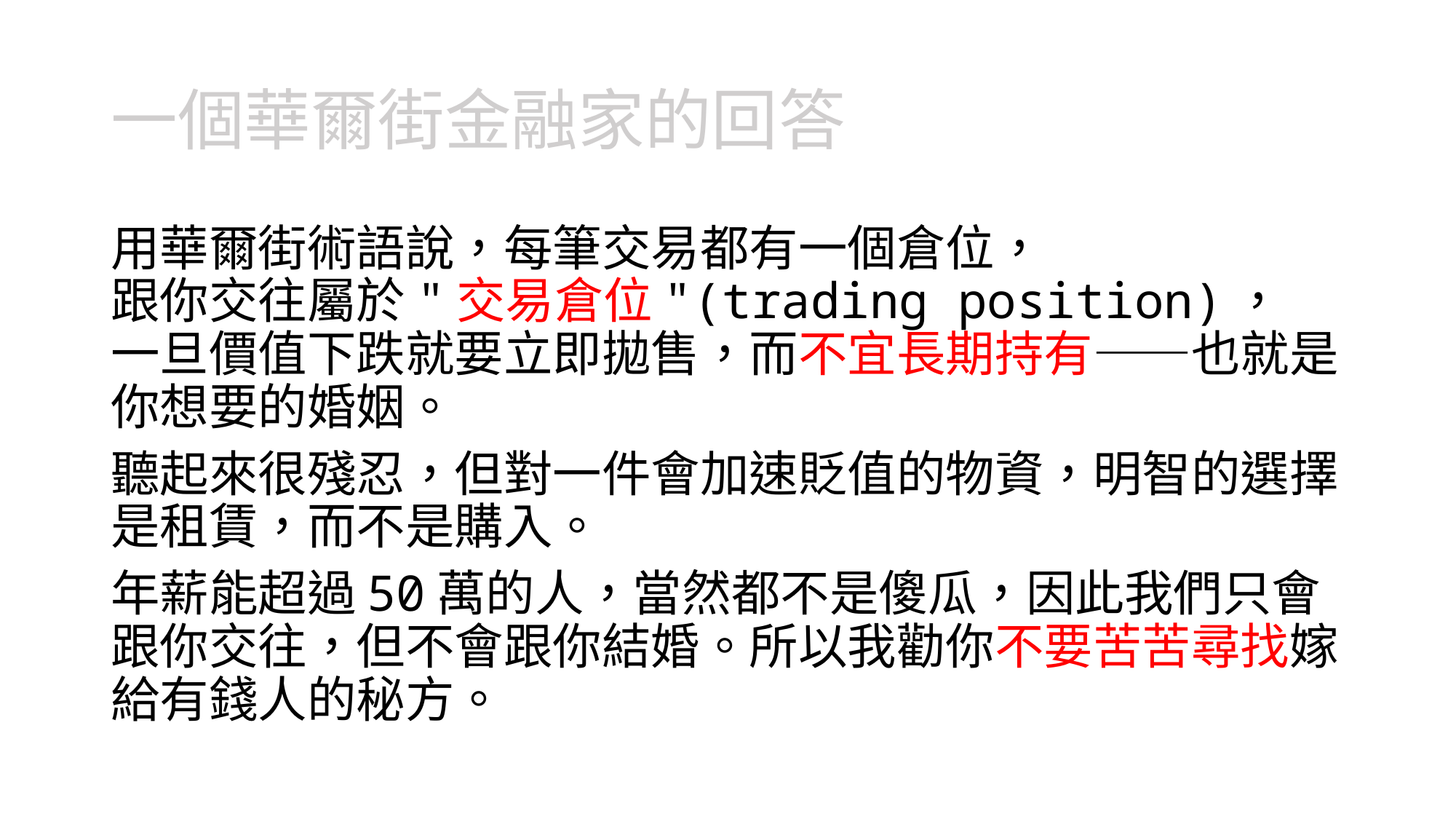

# 一個華爾街金融家的回答
用華爾街術語說，每筆交易都有一個倉位，
跟你交往屬於"交易倉位"(trading position)，
一旦價值下跌就要立即拋售，而不宜長期持有——也就是你想要的婚姻。
聽起來很殘忍，但對一件會加速貶值的物資，明智的選擇是租賃，而不是購入。
年薪能超過50萬的人，當然都不是傻瓜，因此我們只會跟你交往，但不會跟你結婚。所以我勸你不要苦苦尋找嫁給有錢人的秘方。